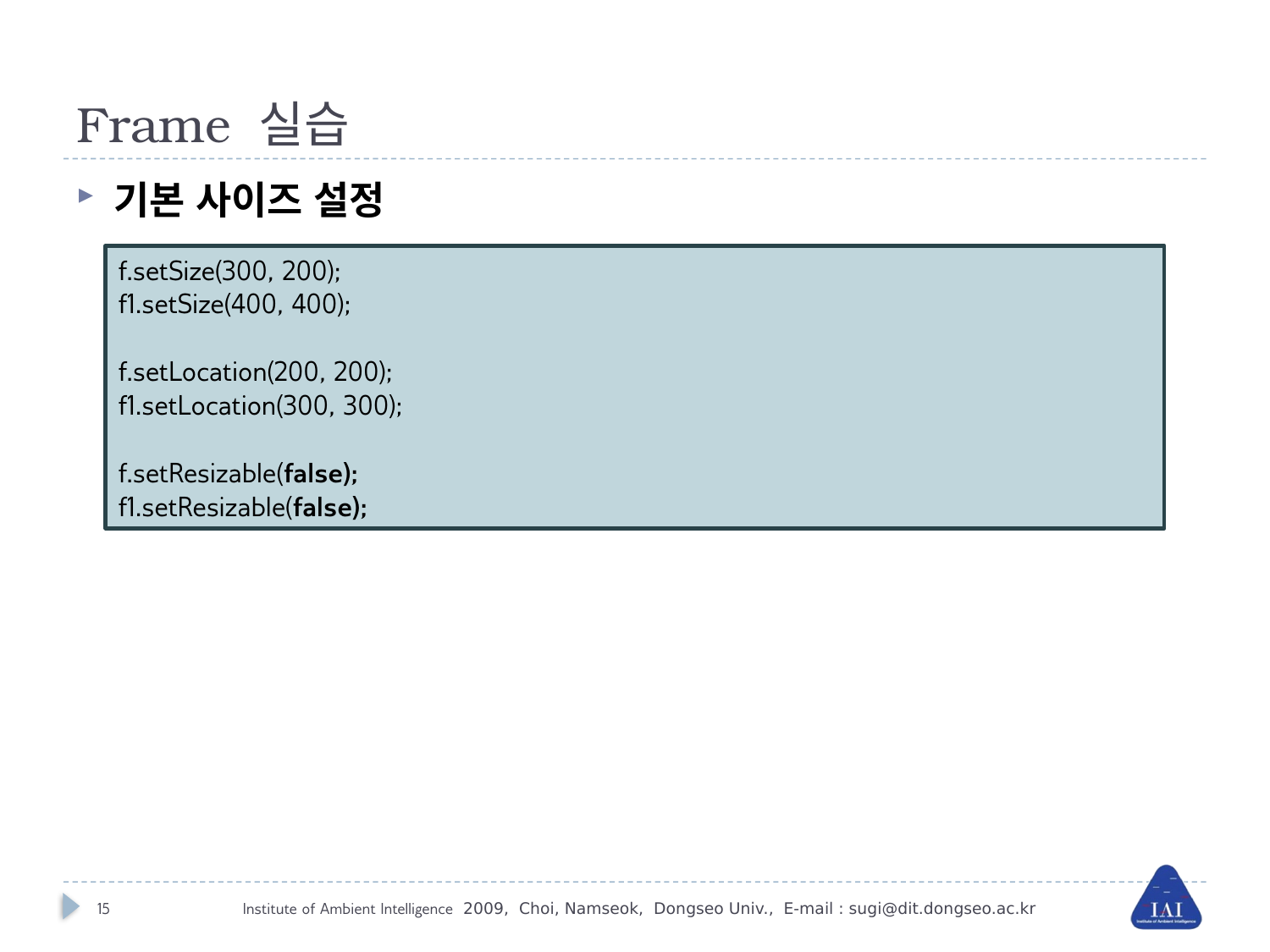

# Frame 실습
기본 사이즈 설정
f.setSize(300, 200);
f1.setSize(400, 400);

f.setLocation(200, 200);
f1.setLocation(300, 300);

f.setResizable(false);
f1.setResizable(false);